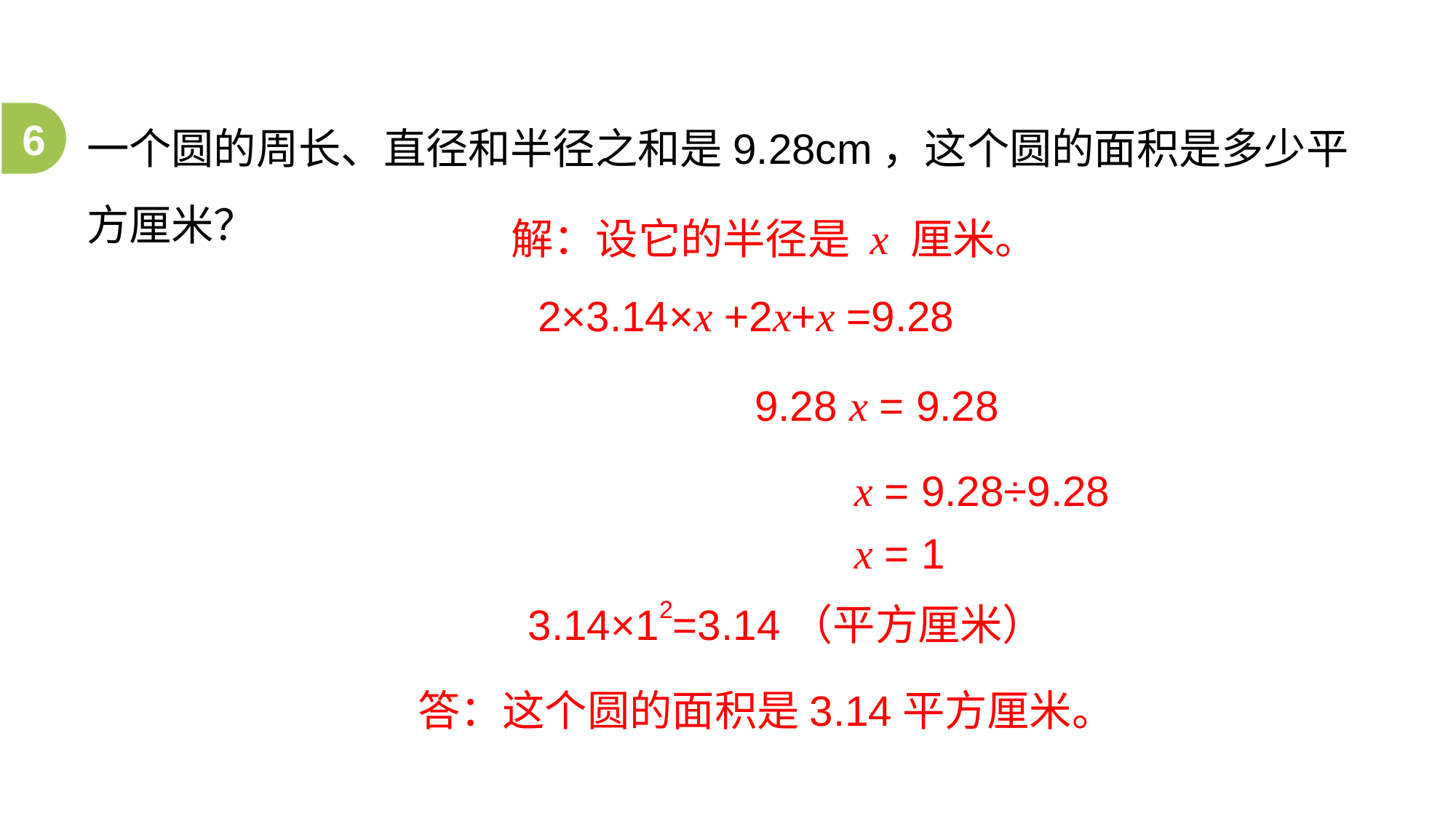

一个圆的周长、直径和半径之和是9.28cm，这个圆的面积是多少平方厘米？
6
解：设它的半径是 x 厘米。
2×3.14×x +2x+x =9.28
9.28 x = 9.28
x = 9.28÷9.28
x = 1
3.14×12=3.14（平方厘米）
答：这个圆的面积是3.14平方厘米。